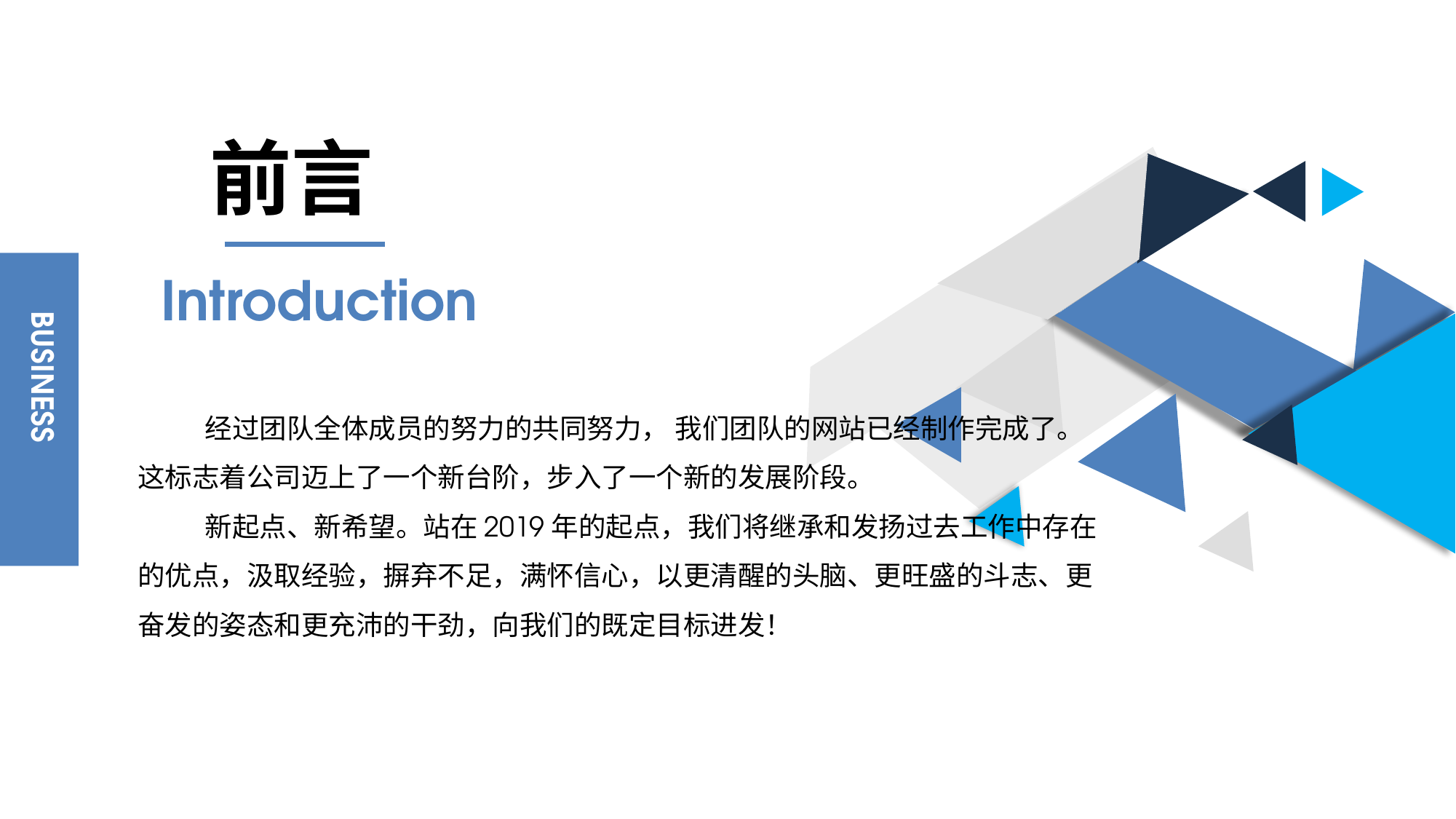

前言

Introduction
BUSINESS

 经过团队全体成员的努力的共同努力， 我们团队的网站已经制作完成了。这标志着公司迈上了一个新台阶，步入了一个新的发展阶段。
 新起点、新希望。站在2019年的起点，我们将继承和发扬过去工作中存在的优点，汲取经验，摒弃不足，满怀信心，以更清醒的头脑、更旺盛的斗志、更奋发的姿态和更充沛的干劲，向我们的既定目标进发！